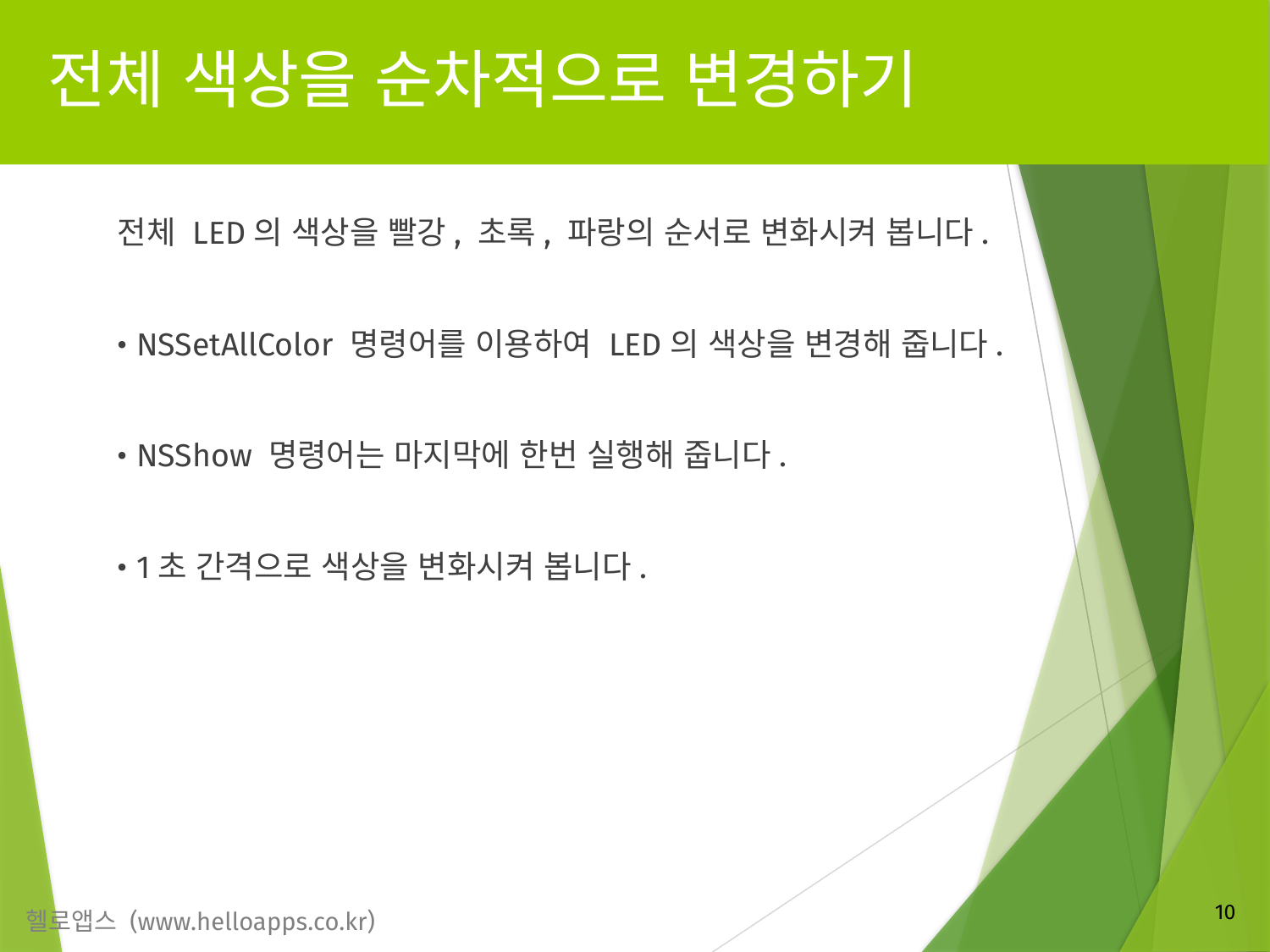

# 전체 색상을 순차적으로 변경하기
전체 LED의 색상을 빨강, 초록, 파랑의 순서로 변화시켜 봅니다.

• NSSetAllColor 명령어를 이용하여 LED의 색상을 변경해 줍니다.

• NSShow 명령어는 마지막에 한번 실행해 줍니다.

• 1초 간격으로 색상을 변화시켜 봅니다.
10